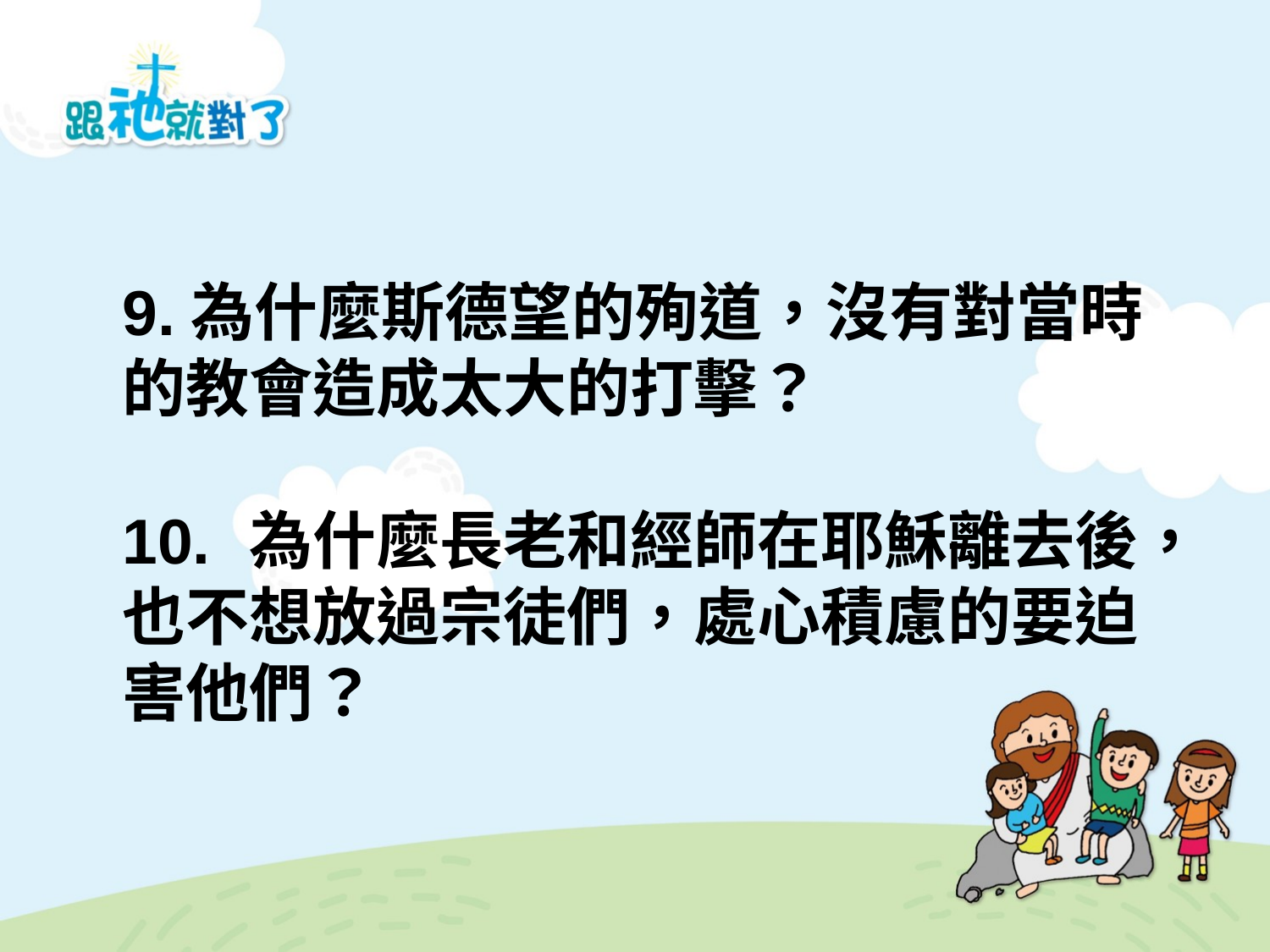

9.為什麼斯德望的殉道，沒有對當時的教會造成太大的打擊？

10.	為什麼長老和經師在耶穌離去後，也不想放過宗徒們，處心積慮的要迫害他們？